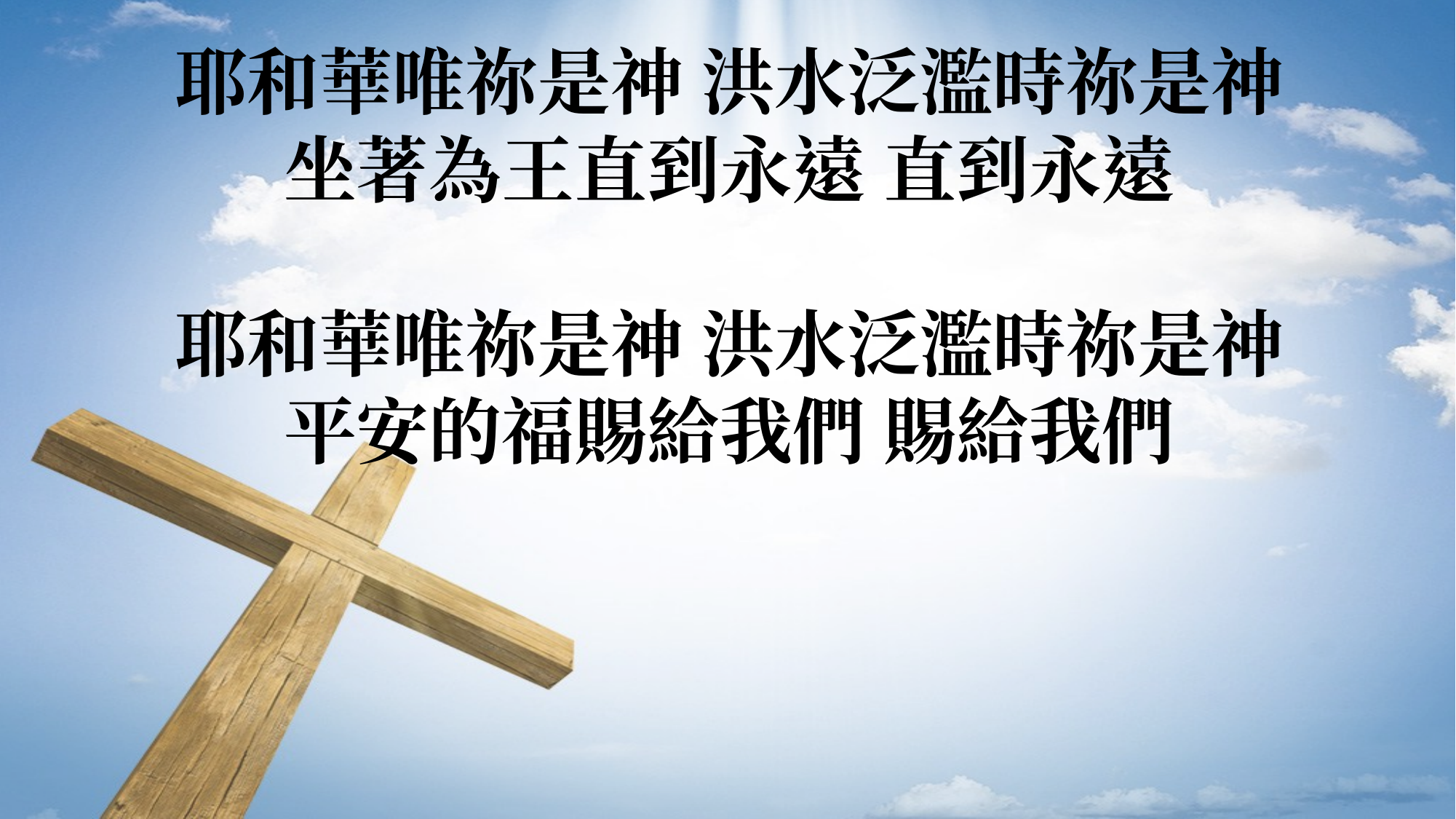

耶和華唯祢是神 洪水泛濫時祢是神
坐著為王直到永遠 直到永遠

耶和華唯祢是神 洪水泛濫時祢是神
平安的福賜給我們 賜給我們